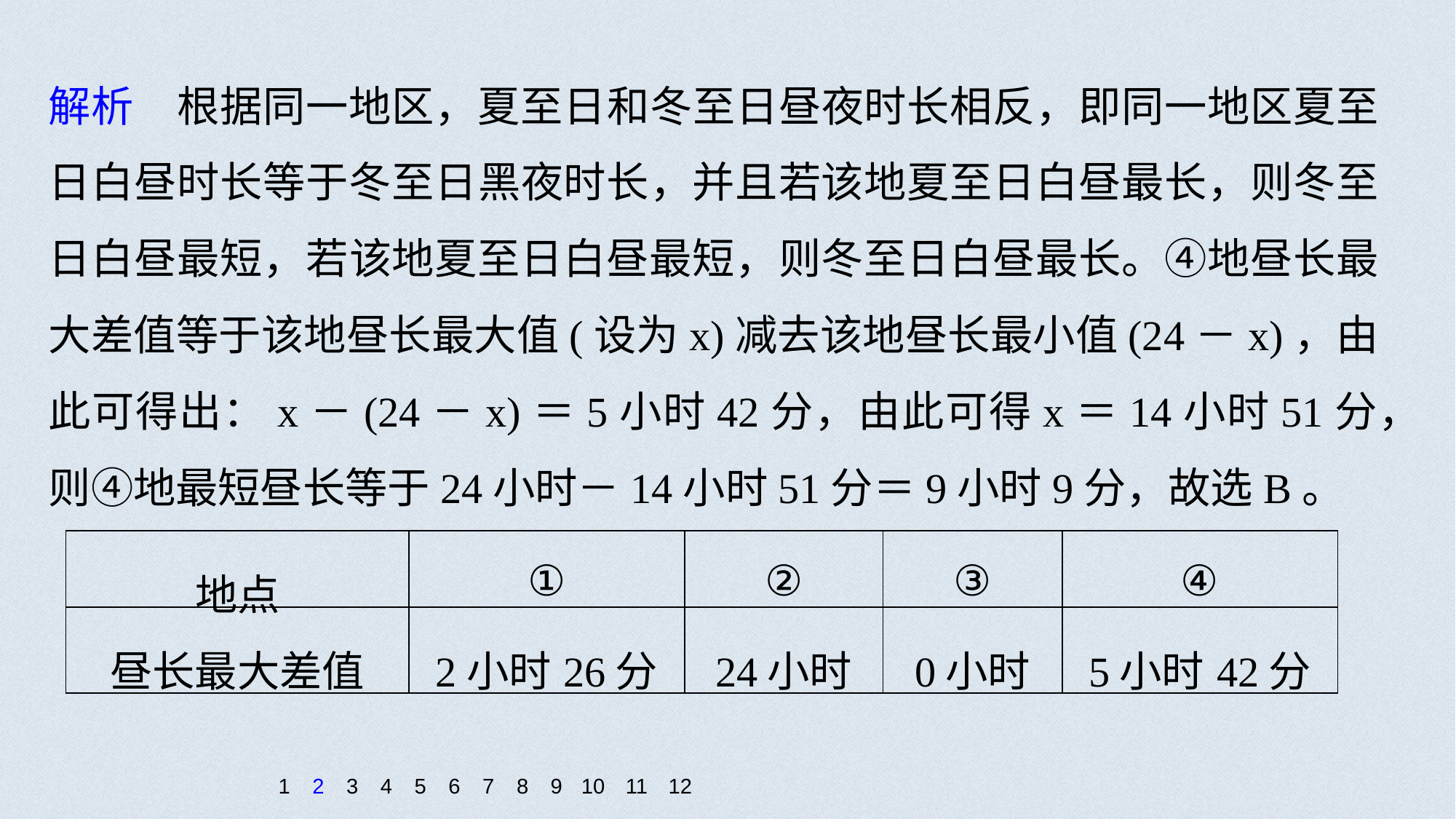

解析　根据同一地区，夏至日和冬至日昼夜时长相反，即同一地区夏至日白昼时长等于冬至日黑夜时长，并且若该地夏至日白昼最长，则冬至日白昼最短，若该地夏至日白昼最短，则冬至日白昼最长。④地昼长最大差值等于该地昼长最大值(设为x)减去该地昼长最小值(24－x)，由此可得出：x－(24－x)＝5小时42分，由此可得x＝14小时51分，则④地最短昼长等于24小时－14小时51分＝9小时9分，故选B。
| 地点 | ① | ② | ③ | ④ |
| --- | --- | --- | --- | --- |
| 昼长最大差值 | 2小时26分 | 24小时 | 0小时 | 5小时42分 |
1
2
3
4
5
6
7
8
9
10
11
12